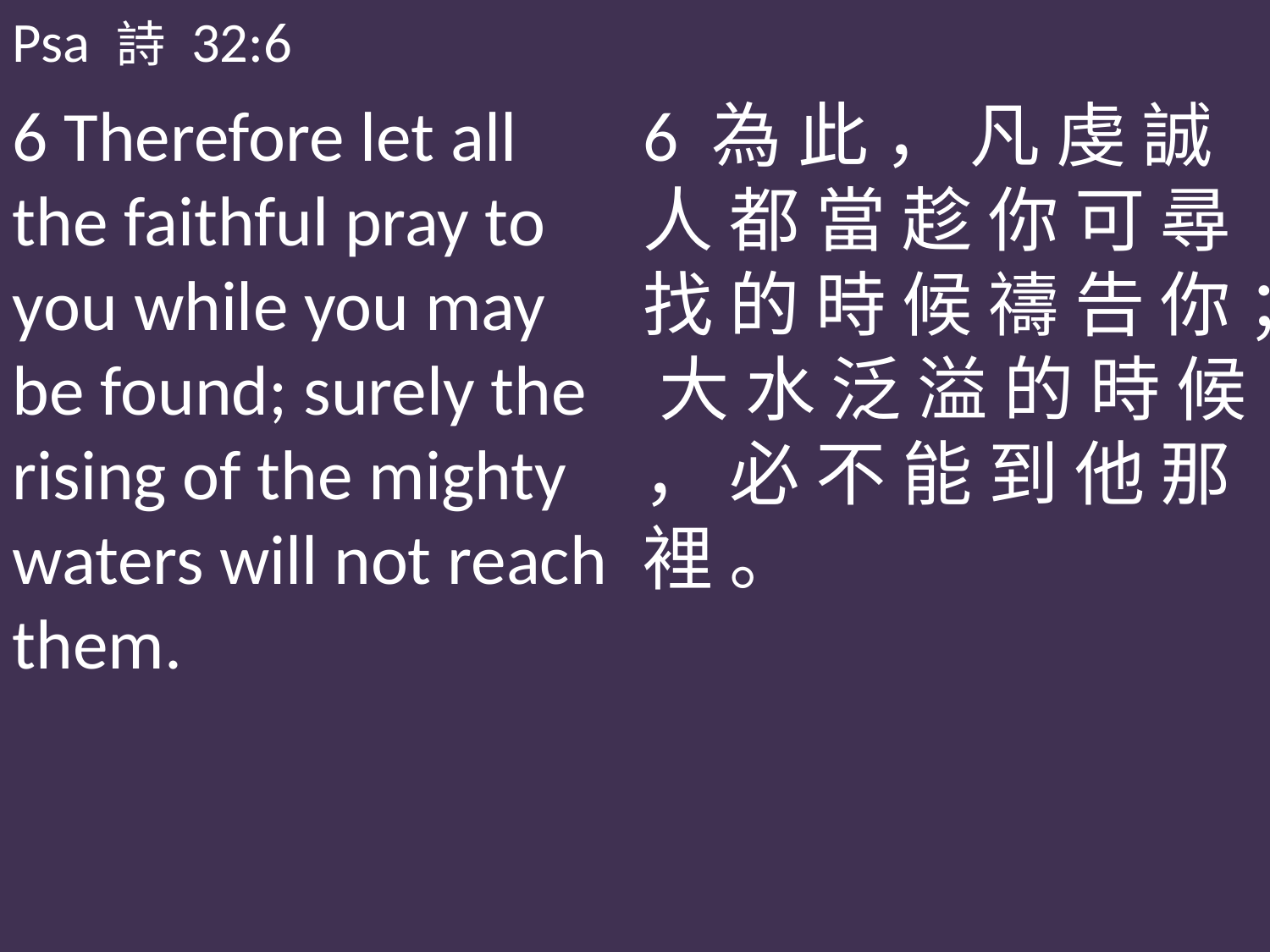

Psa 詩 32:6
6 Therefore let all the faithful pray to you while you may be found; surely the rising of the mighty waters will not reach them.
6 為 此 ， 凡 虔 誠 人 都 當 趁 你 可 尋 找 的 時 候 禱 告 你 ； 大 水 泛 溢 的 時 候 ， 必 不 能 到 他 那 裡 。